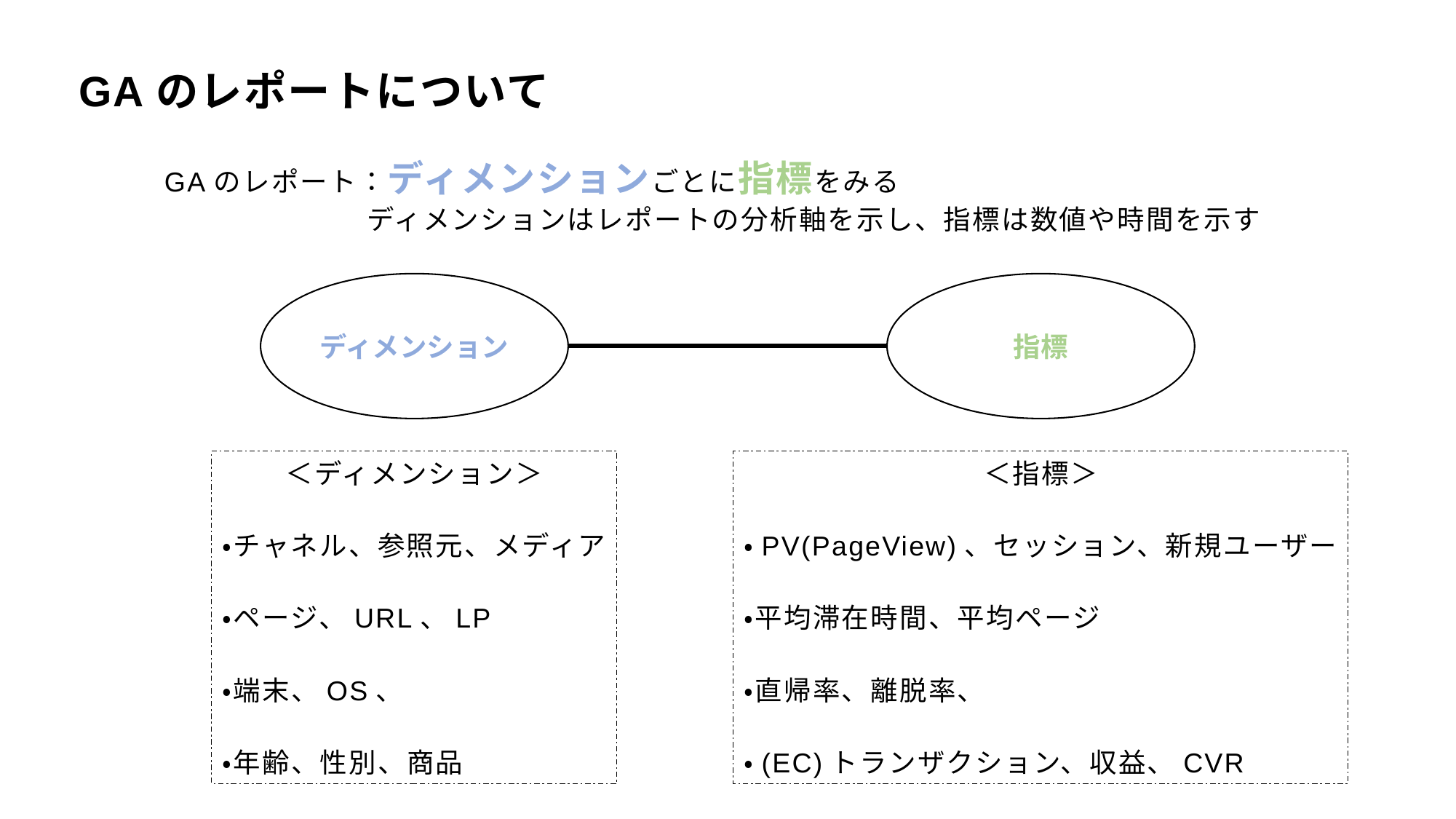

GAのレポートについて
GAのレポート：ディメンションごとに指標をみる
　　　　　　　ディメンションはレポートの分析軸を示し、指標は数値や時間を示す
ディメンション
指標
＜ディメンション＞

・チャネル、参照元、メディア

・ページ、URL、LP

・端末、OS、

・年齢、性別、商品
＜指標＞

・PV(PageView)、セッション、新規ユーザー

・平均滞在時間、平均ページ

・直帰率、離脱率、

・(EC)トランザクション、収益、CVR